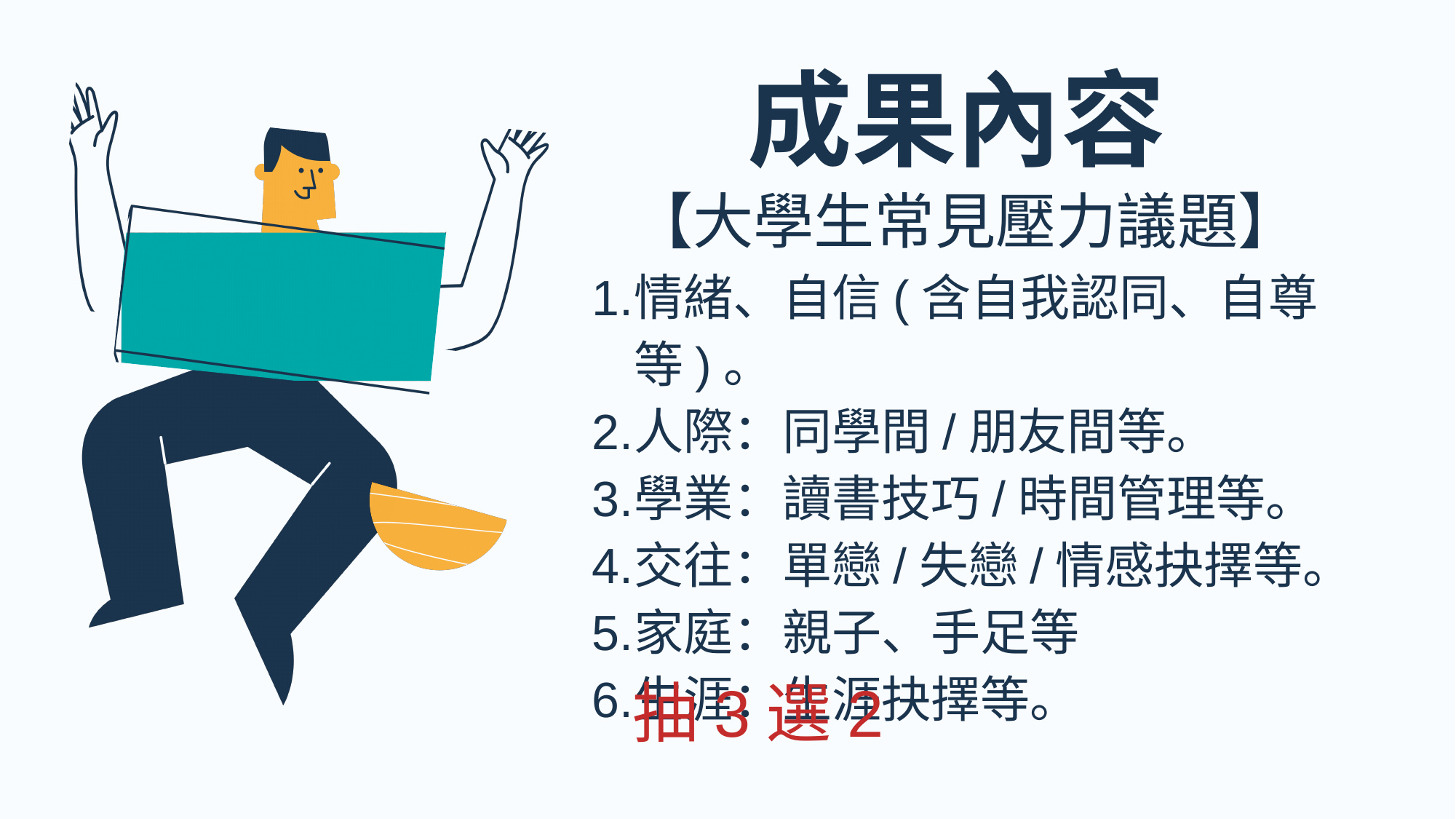

成果內容

【大學生常見壓力議題】
情緒、自信(含自我認同、自尊等)。
人際：同學間/朋友間等。
學業：讀書技巧/時間管理等。
交往：單戀/失戀/情感抉擇等。
家庭：親子、手足等
生涯：生涯抉擇等。

抽3選2